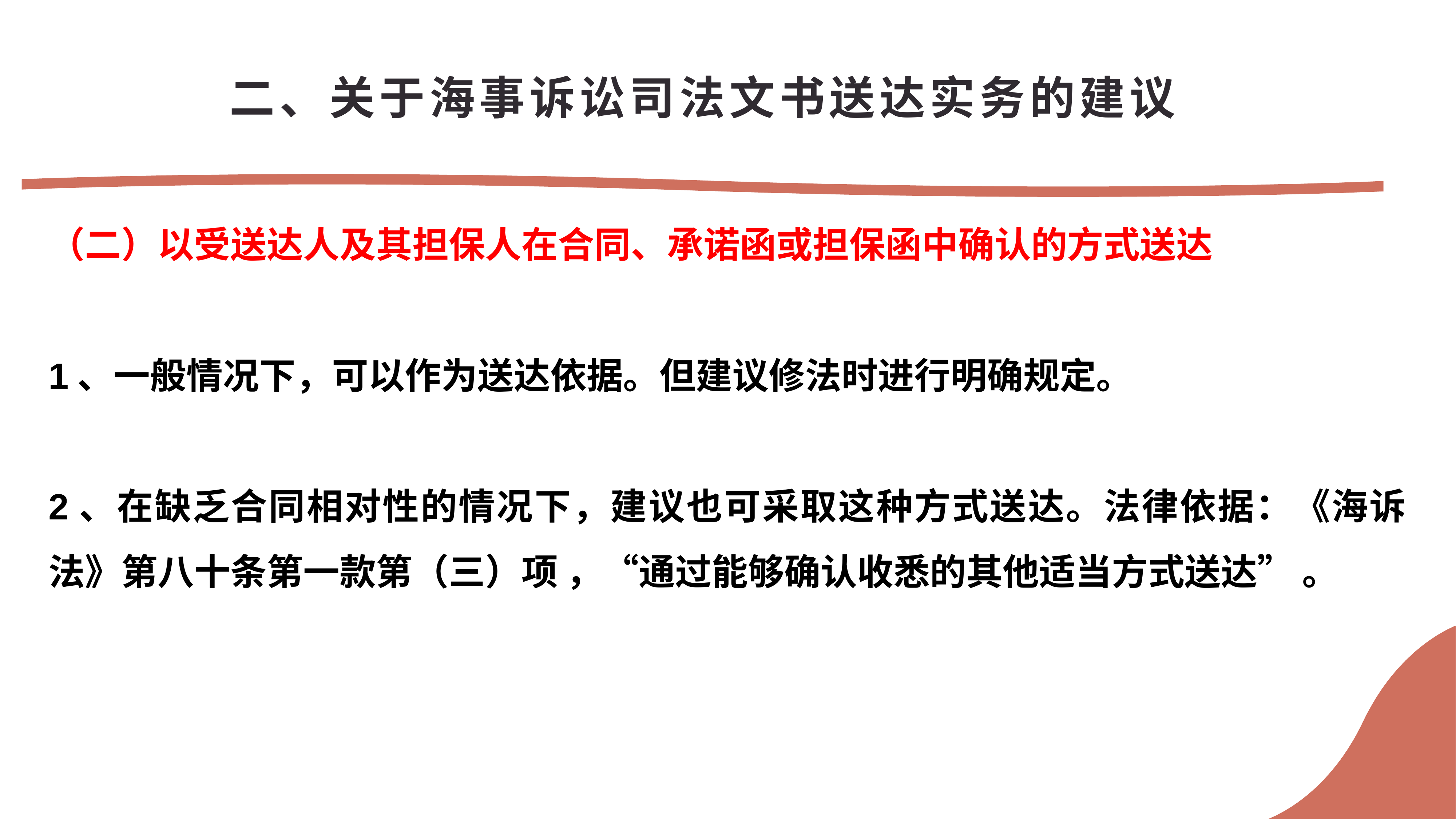

二、关于海事诉讼司法文书送达实务的建议

（二）以受送达人及其担保人在合同、承诺函或担保函中确认的方式送达

1、一般情况下，可以作为送达依据。但建议修法时进行明确规定。

2、在缺乏合同相对性的情况下，建议也可采取这种方式送达。法律依据：《海诉法》第八十条第一款第（三）项 ，“通过能够确认收悉的其他适当方式送达” 。